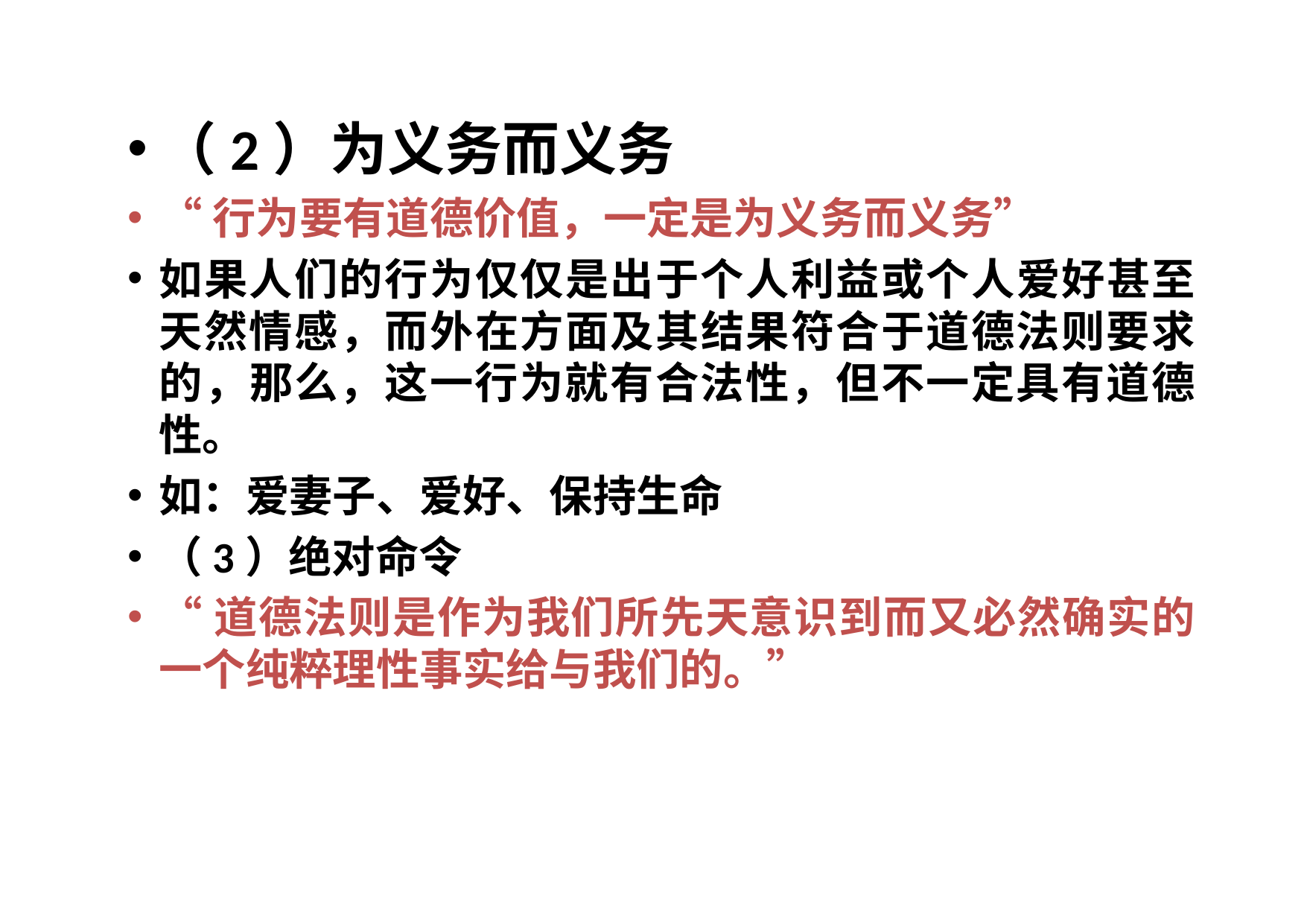

#
（2）为义务而义务
“行为要有道德价值，一定是为义务而义务”
如果人们的行为仅仅是出于个人利益或个人爱好甚至天然情感，而外在方面及其结果符合于道德法则要求的，那么，这一行为就有合法性，但不一定具有道德性。
如：爱妻子、爱好、保持生命
（3）绝对命令
“道德法则是作为我们所先天意识到而又必然确实的一个纯粹理性事实给与我们的。”